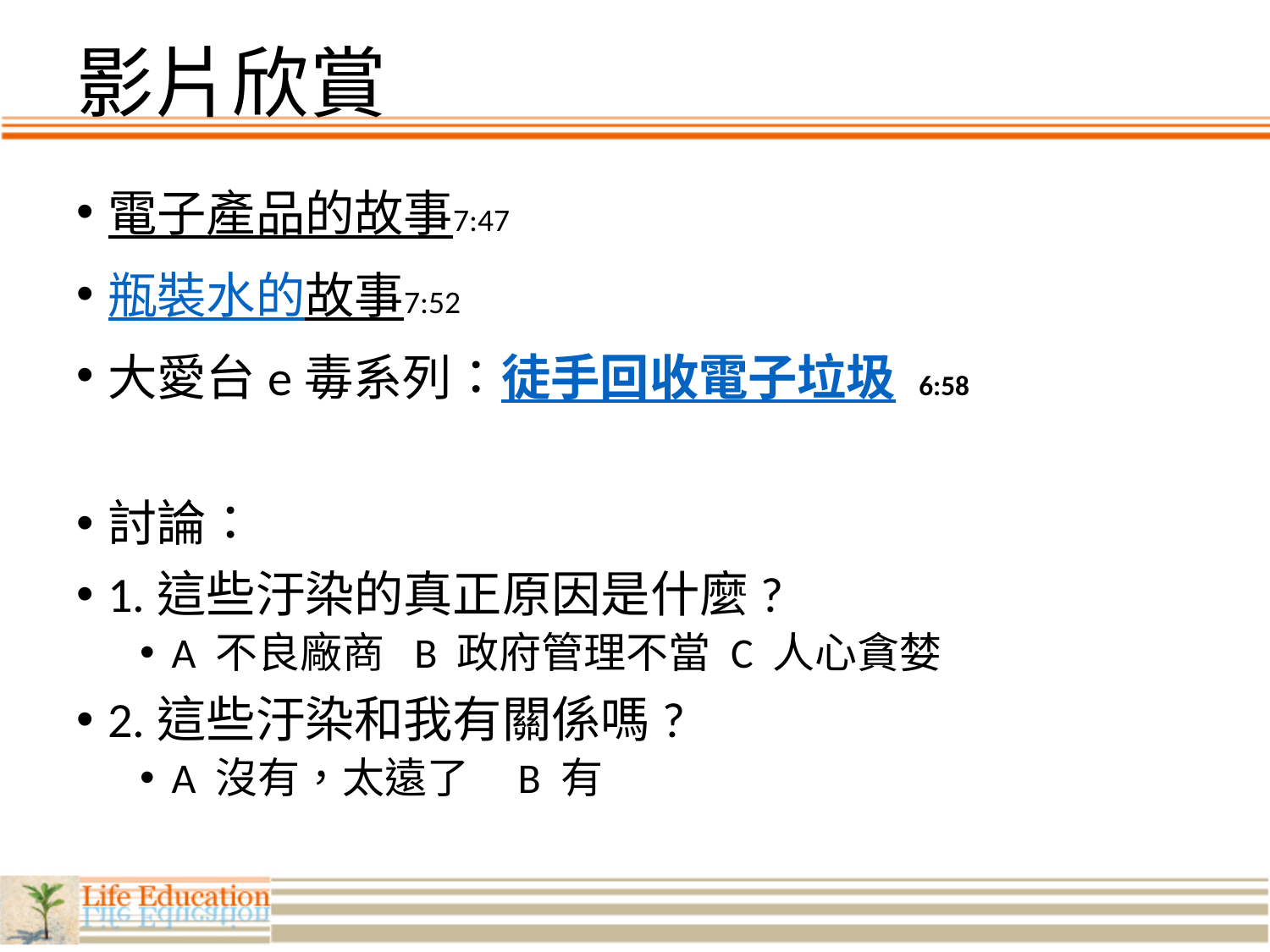

# 影片欣賞
電子產品的故事7:47
瓶裝水的故事7:52
大愛台e毒系列：徒手回收電子垃圾 6:58

討論：
1.這些汙染的真正原因是什麼?
A 不良廠商  B 政府管理不當 C 人心貪婪
2.這些汙染和我有關係嗎?
A 沒有，太遠了    B 有